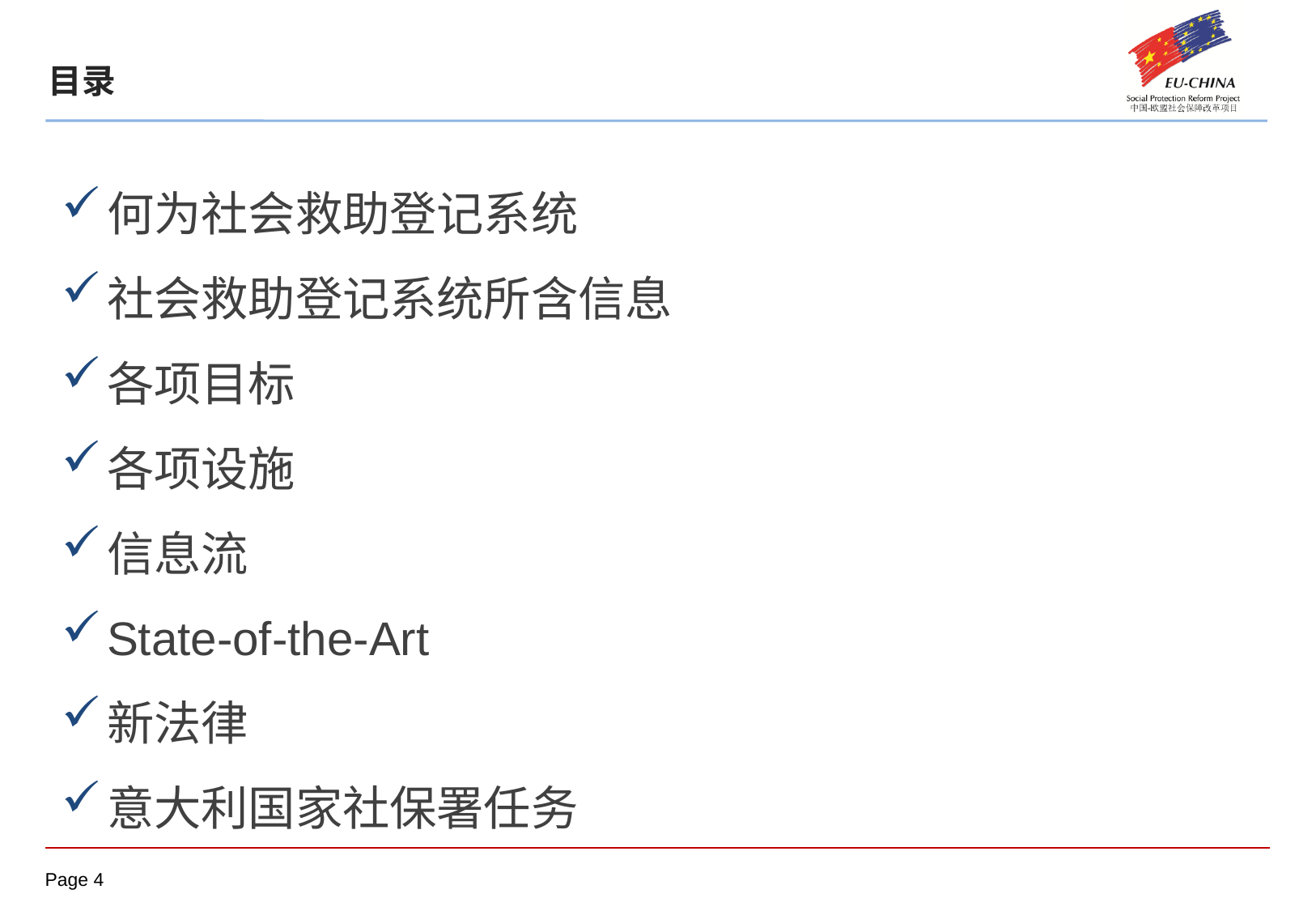

目录
何为社会救助登记系统
社会救助登记系统所含信息
各项目标
各项设施
信息流
State-of-the-Art
新法律
意大利国家社保署任务